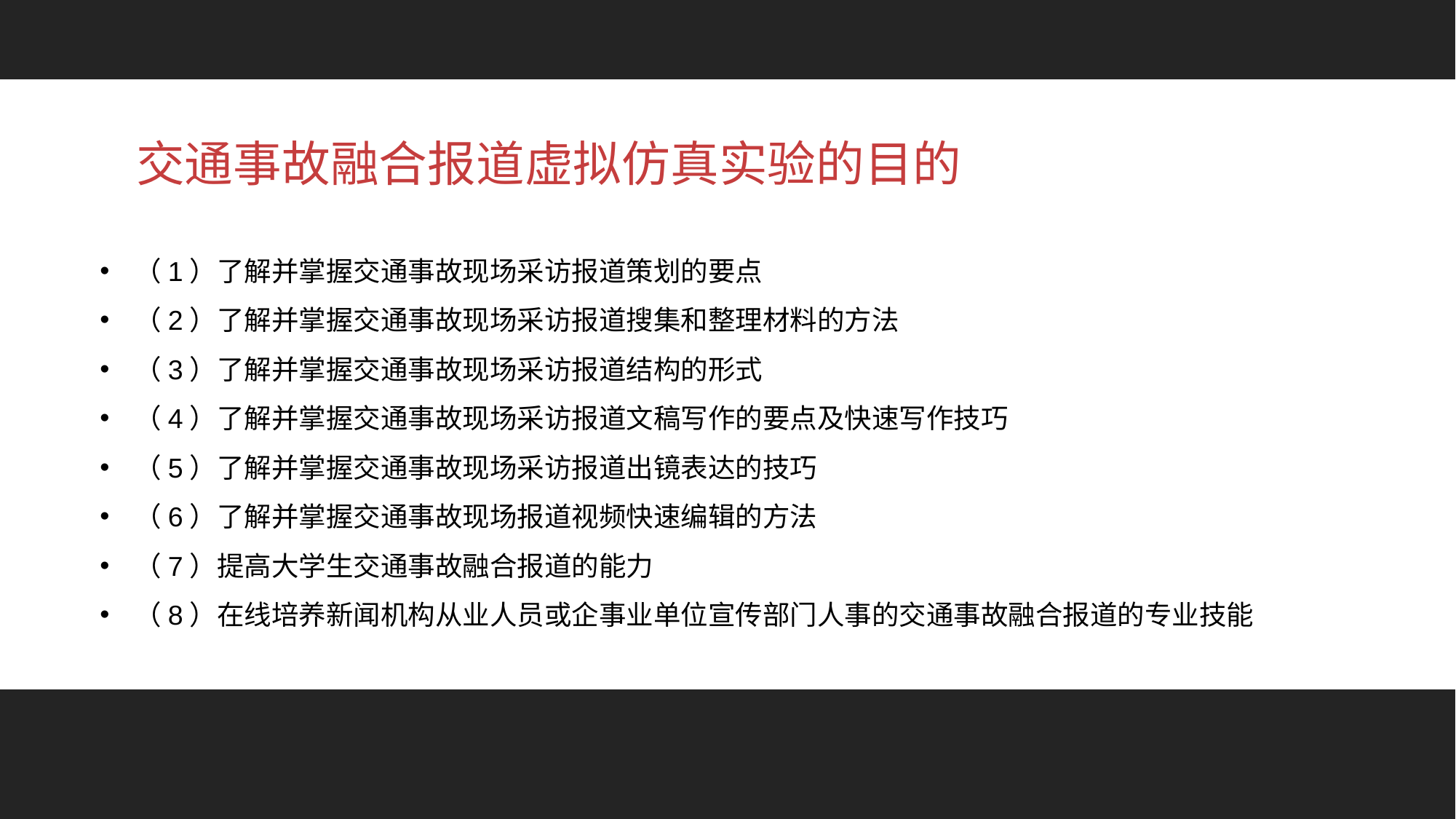

交通事故融合报道虚拟仿真实验的目的
（1）了解并掌握交通事故现场采访报道策划的要点
（2）了解并掌握交通事故现场采访报道搜集和整理材料的方法
（3）了解并掌握交通事故现场采访报道结构的形式
（4）了解并掌握交通事故现场采访报道文稿写作的要点及快速写作技巧
（5）了解并掌握交通事故现场采访报道出镜表达的技巧
（6）了解并掌握交通事故现场报道视频快速编辑的方法
（7）提高大学生交通事故融合报道的能力
（8）在线培养新闻机构从业人员或企事业单位宣传部门人事的交通事故融合报道的专业技能